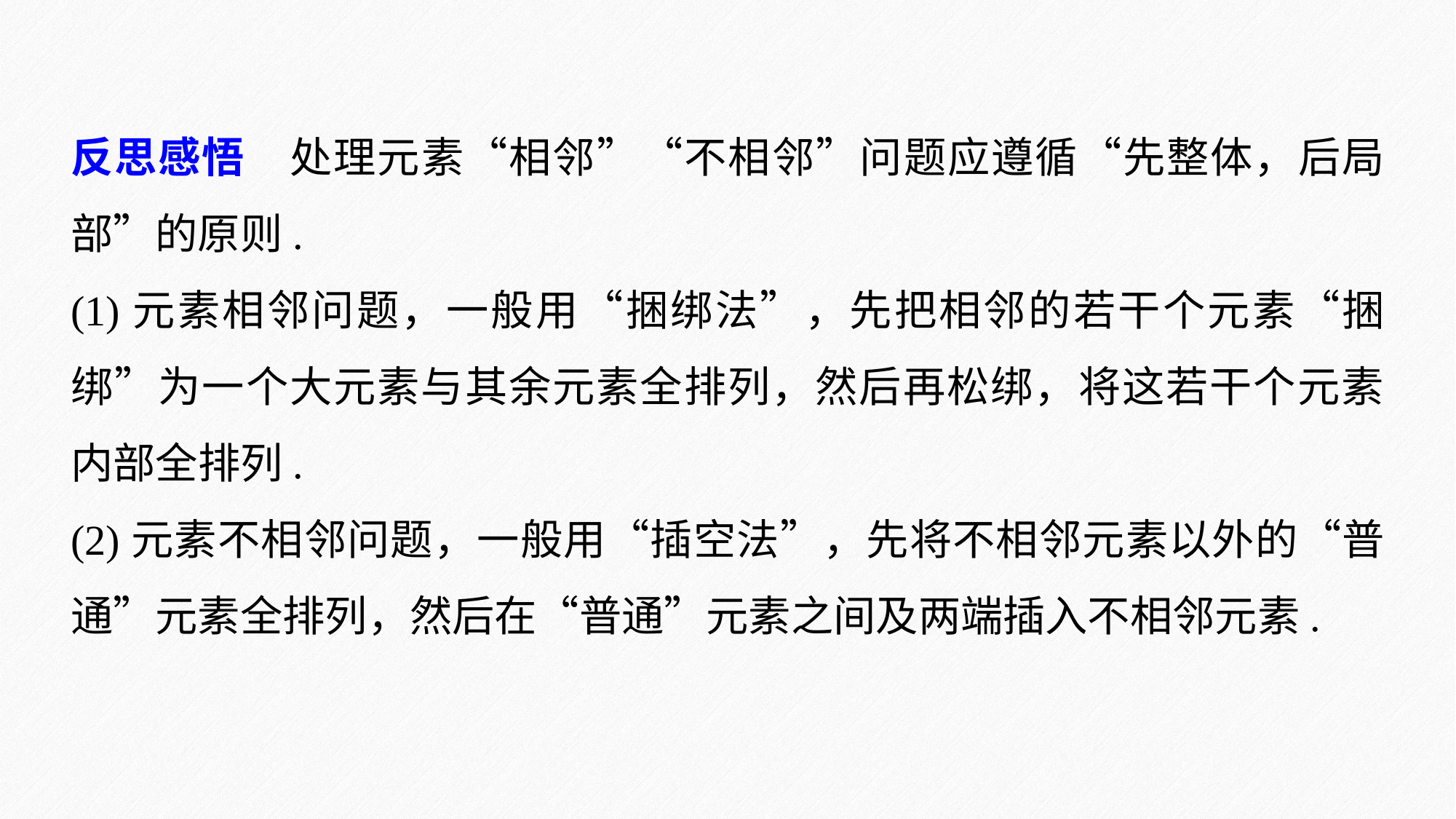

反思感悟　处理元素“相邻”“不相邻”问题应遵循“先整体，后局部”的原则.
(1)元素相邻问题，一般用“捆绑法”，先把相邻的若干个元素“捆绑”为一个大元素与其余元素全排列，然后再松绑，将这若干个元素内部全排列.
(2)元素不相邻问题，一般用“插空法”，先将不相邻元素以外的“普通”元素全排列，然后在“普通”元素之间及两端插入不相邻元素.